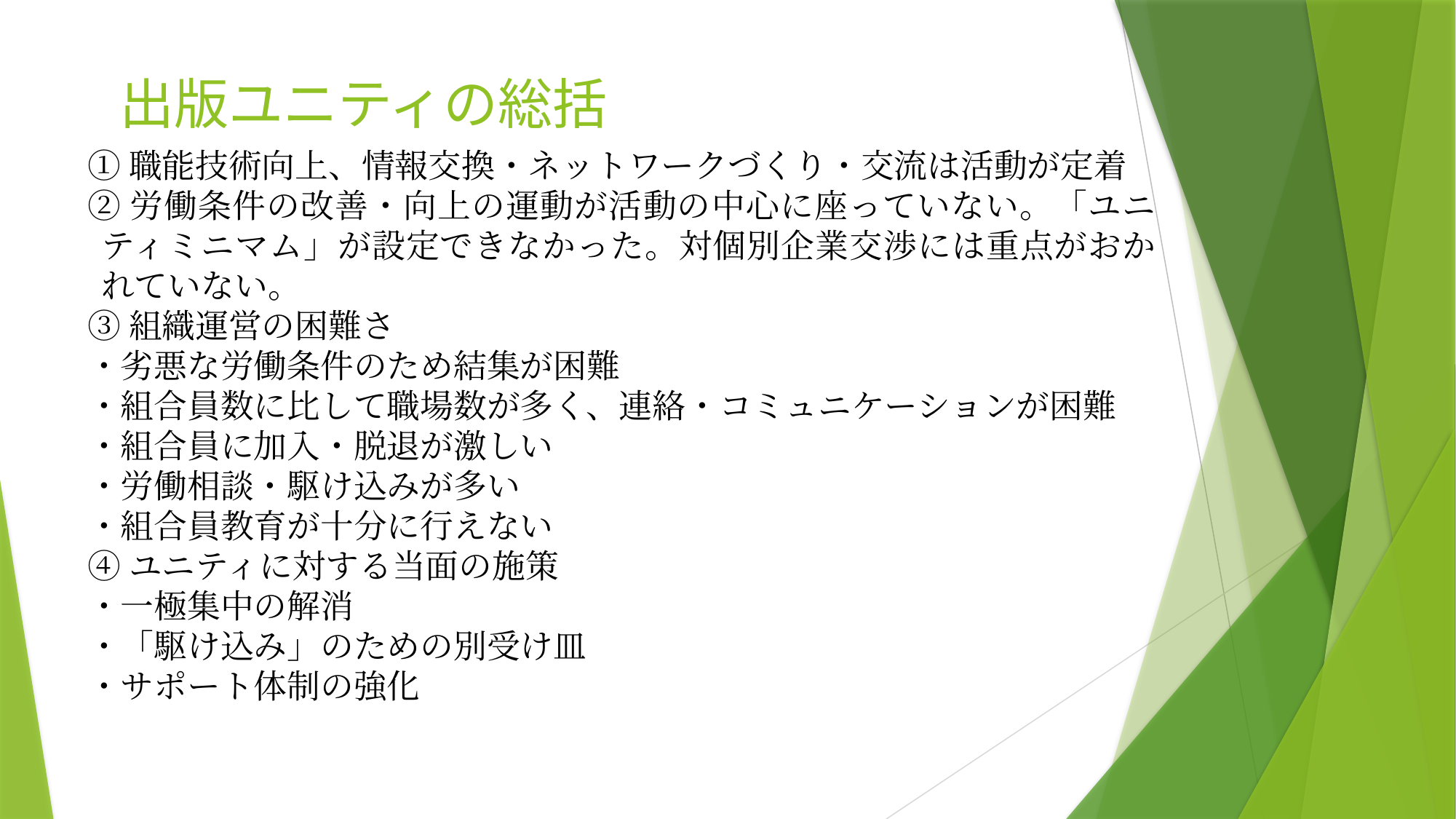

# 出版ユニティの総括
①職能技術向上、情報交換・ネットワークづくり・交流は活動が定着
②労働条件の改善・向上の運動が活動の中心に座っていない。「ユニティミニマム」が設定できなかった。対個別企業交渉には重点がおかれていない。
③組織運営の困難さ
・劣悪な労働条件のため結集が困難
・組合員数に比して職場数が多く、連絡・コミュニケーションが困難
・組合員に加入・脱退が激しい
・労働相談・駆け込みが多い
・組合員教育が十分に行えない
④ユニティに対する当面の施策
・一極集中の解消
・「駆け込み」のための別受け皿
・サポート体制の強化